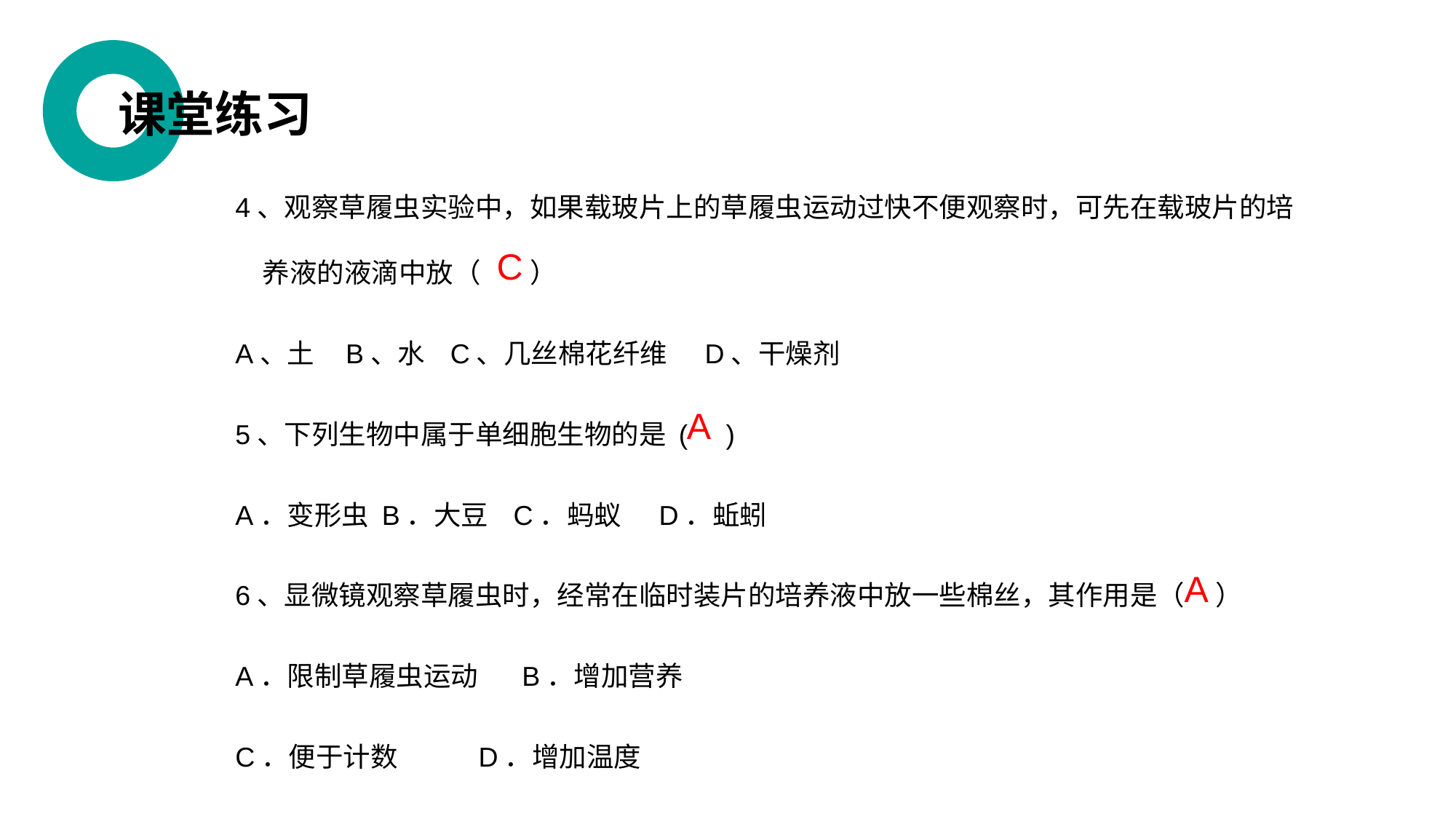

课堂练习
4、观察草履虫实验中，如果载玻片上的草履虫运动过快不便观察时，可先在载玻片的培养液的液滴中放（        ）
A、土    B、水   C、几丝棉花纤维     D、干燥剂
5、下列生物中属于单细胞生物的是 (     )
A．变形虫 B．大豆   C．蚂蚁     D．蚯蚓
6、显微镜观察草履虫时，经常在临时装片的培养液中放一些棉丝，其作用是（     ）
A．限制草履虫运动      B．增加营养
C．便于计数            D．增加温度

C
A
A